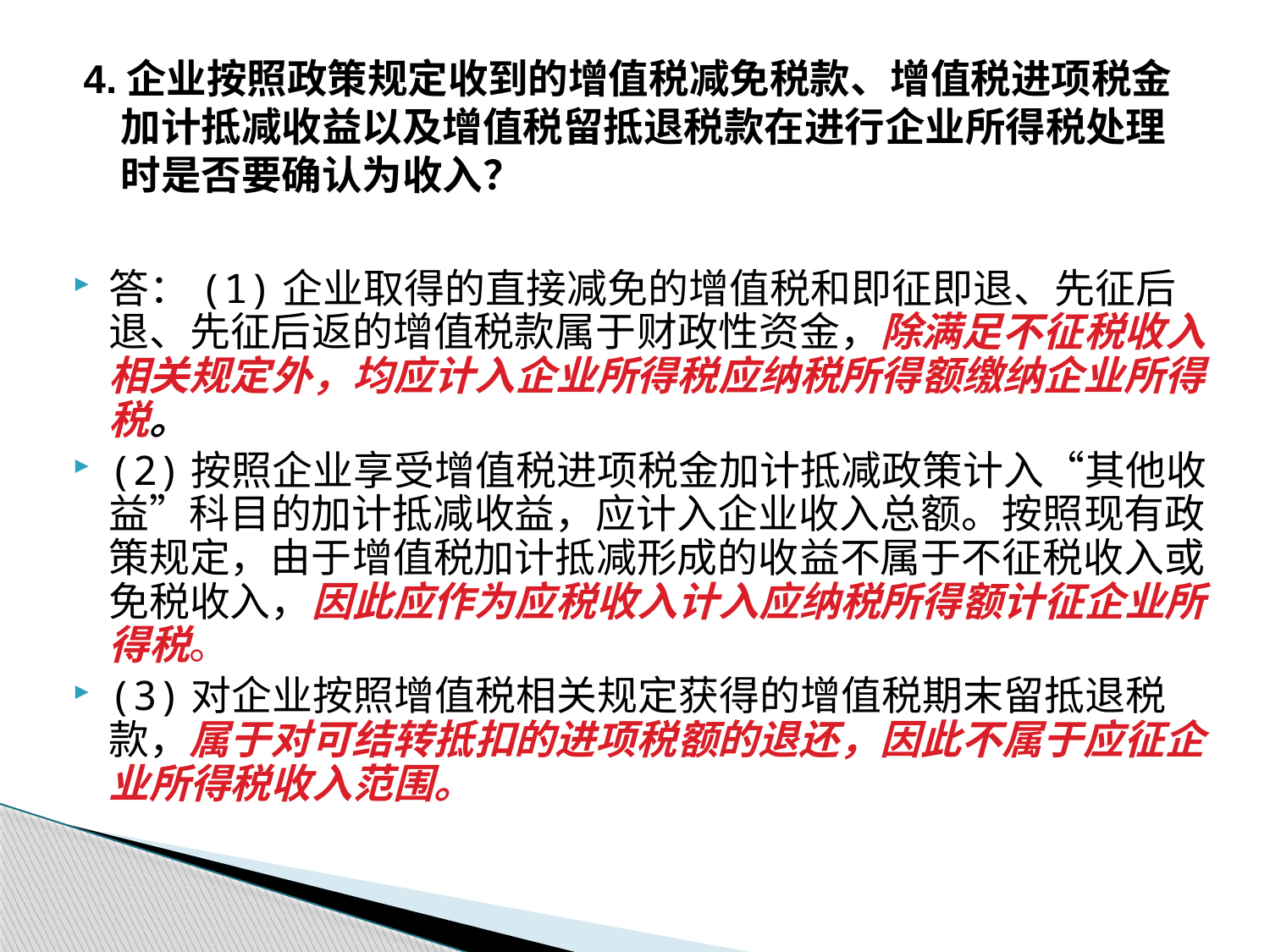

# 4.企业按照政策规定收到的增值税减免税款、增值税进项税金加计抵减收益以及增值税留抵退税款在进行企业所得税处理时是否要确认为收入？

答：(1)企业取得的直接减免的增值税和即征即退、先征后退、先征后返的增值税款属于财政性资金，除满足不征税收入相关规定外，均应计入企业所得税应纳税所得额缴纳企业所得税。
(2)按照企业享受增值税进项税金加计抵减政策计入“其他收益”科目的加计抵减收益，应计入企业收入总额。按照现有政策规定，由于增值税加计抵减形成的收益不属于不征税收入或免税收入，因此应作为应税收入计入应纳税所得额计征企业所得税。
(3)对企业按照增值税相关规定获得的增值税期末留抵退税款，属于对可结转抵扣的进项税额的退还，因此不属于应征企业所得税收入范围。